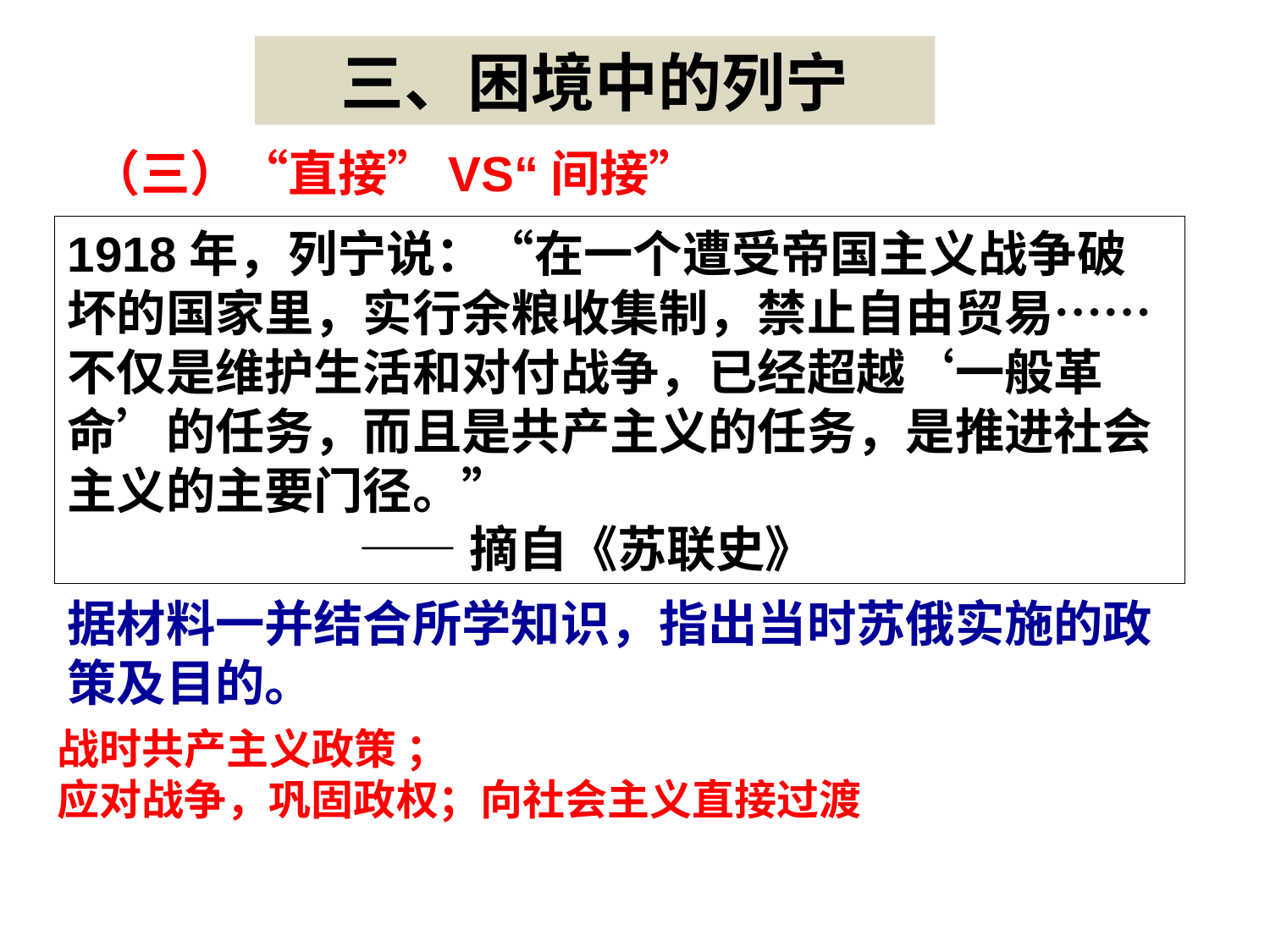

三、困境中的列宁
（三）“直接”VS“间接”
1918年，列宁说：“在一个遭受帝国主义战争破坏的国家里，实行余粮收集制，禁止自由贸易……不仅是维护生活和对付战争，已经超越‘一般革命’的任务，而且是共产主义的任务，是推进社会主义的主要门径。”
                          ——摘自《苏联史》
据材料一并结合所学知识，指出当时苏俄实施的政策及目的。
战时共产主义政策 ；
应对战争，巩固政权；向社会主义直接过渡